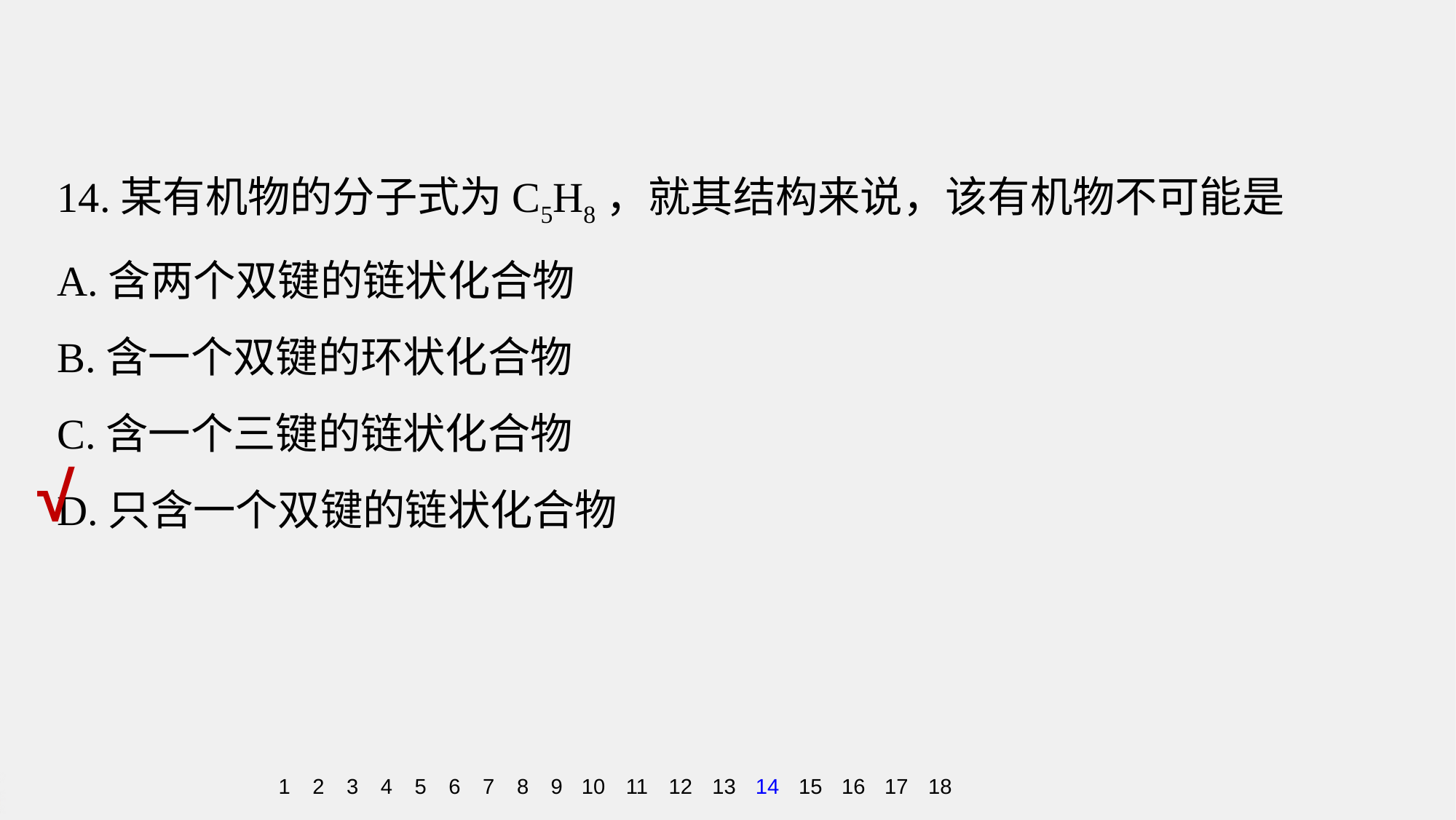

14.某有机物的分子式为C5H8，就其结构来说，该有机物不可能是
A.含两个双键的链状化合物
B.含一个双键的环状化合物
C.含一个三键的链状化合物
D.只含一个双键的链状化合物
√
1
2
3
4
5
6
7
8
9
10
11
12
13
14
15
16
17
18